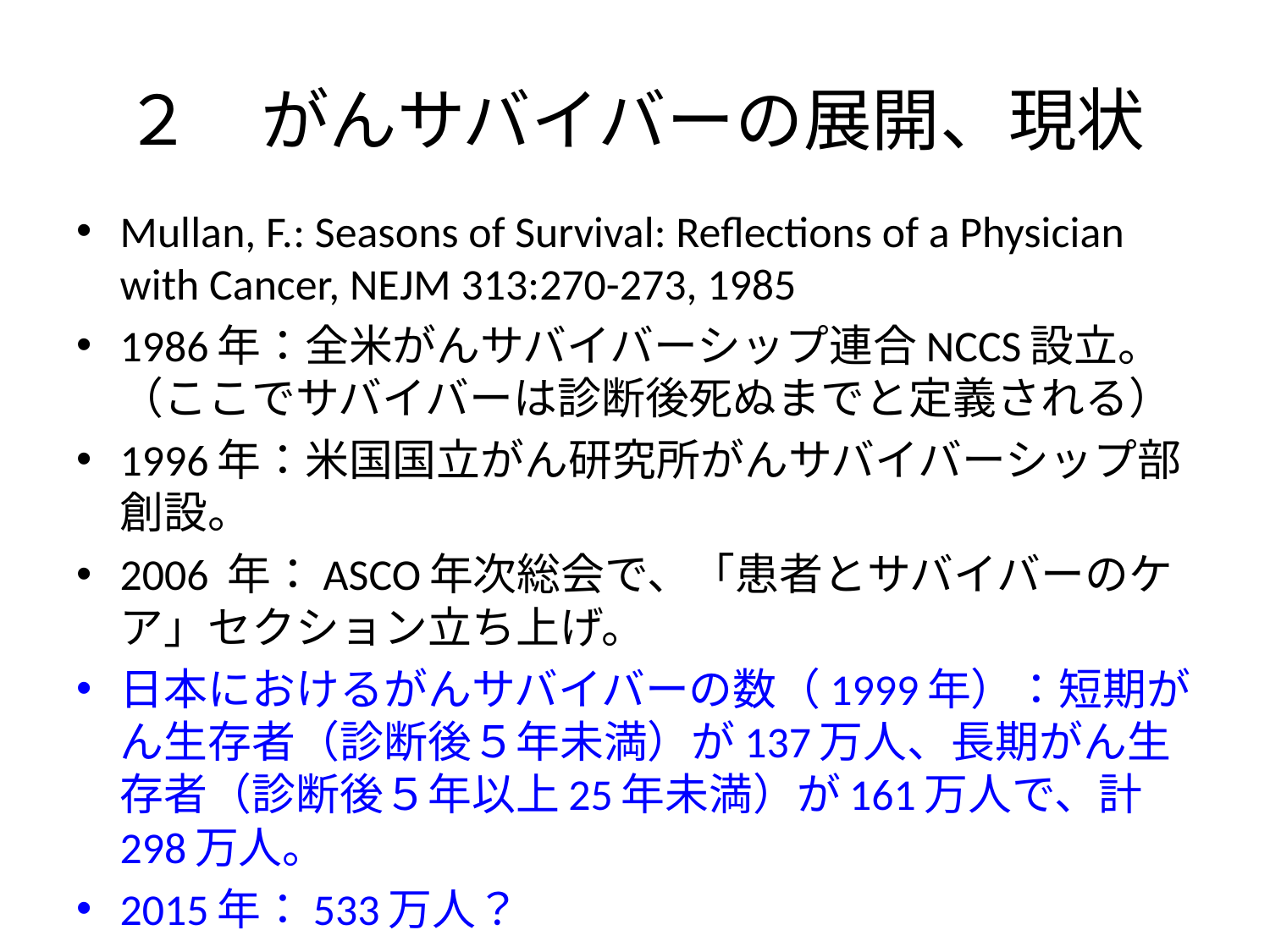

# ２　がんサバイバーの展開、現状
Mullan, F.: Seasons of Survival: Reflections of a Physician with Cancer, NEJM 313:270-273, 1985
1986年：全米がんサバイバーシップ連合NCCS設立。（ここでサバイバーは診断後死ぬまでと定義される）
1996年：米国国立がん研究所がんサバイバーシップ部創設。
2006 年：ASCO年次総会で、「患者とサバイバーのケア」セクション立ち上げ。
日本におけるがんサバイバーの数（1999年）：短期がん生存者（診断後５年未満）が137万人、長期がん生存者（診断後５年以上25年未満）が161万人で、計298万人。
2015年：533万人？